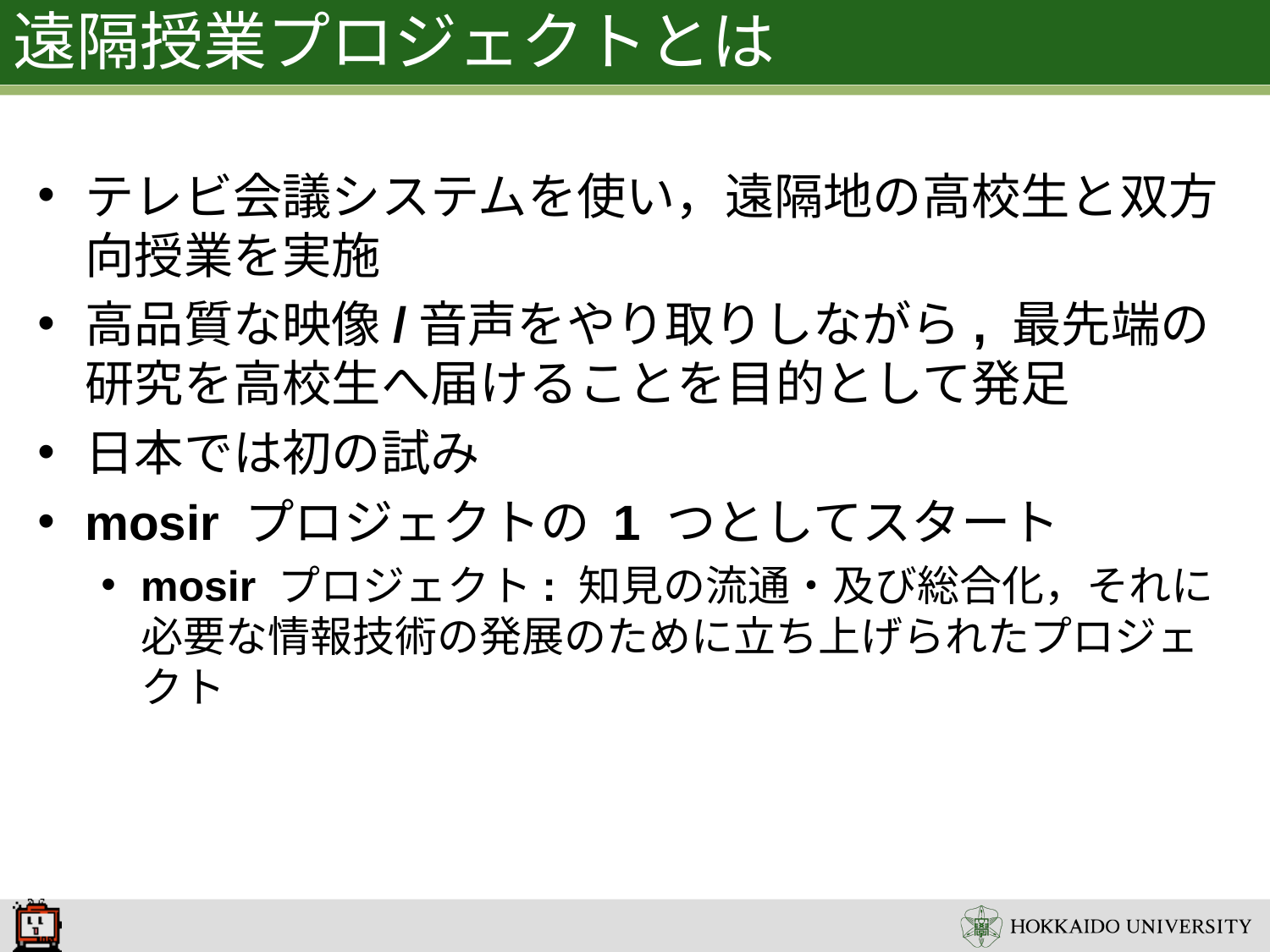

# 遠隔授業プロジェクトとは
テレビ会議システムを使い，遠隔地の高校生と双方向授業を実施
高品質な映像/音声をやり取りしながら, 最先端の研究を高校生へ届けることを目的として発足
日本では初の試み
mosir プロジェクトの 1 つとしてスタート
mosir プロジェクト: 知見の流通・及び総合化，それに必要な情報技術の発展のために立ち上げられたプロジェクト